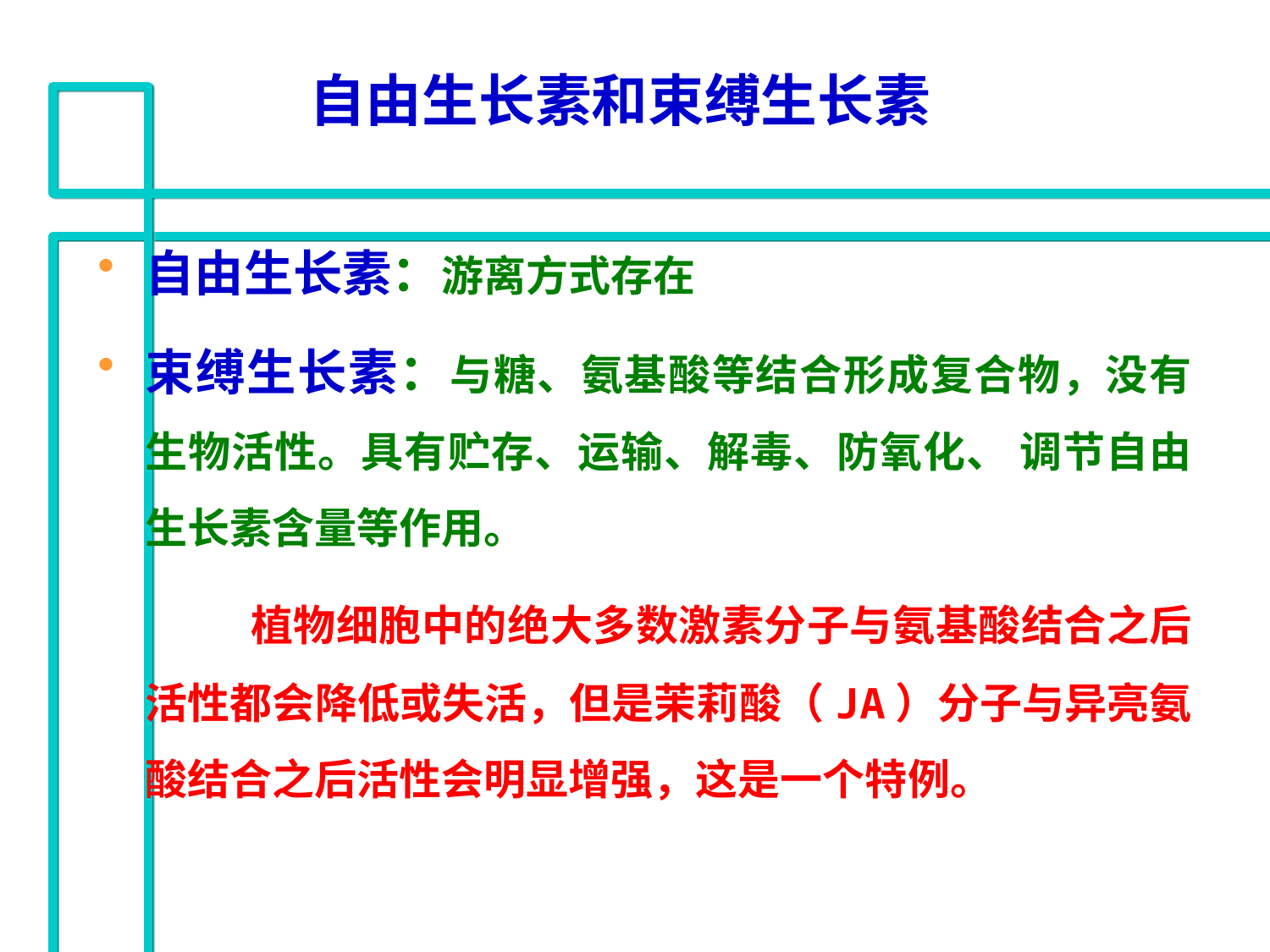

# 自由生长素和束缚生长素
自由生长素：游离方式存在
束缚生长素：与糖、氨基酸等结合形成复合物，没有生物活性。具有贮存、运输、解毒、防氧化、 调节自由生长素含量等作用。
            植物细胞中的绝大多数激素分子与氨基酸结合之后活性都会降低或失活，但是茉莉酸（JA）分子与异亮氨酸结合之后活性会明显增强，这是一个特例。